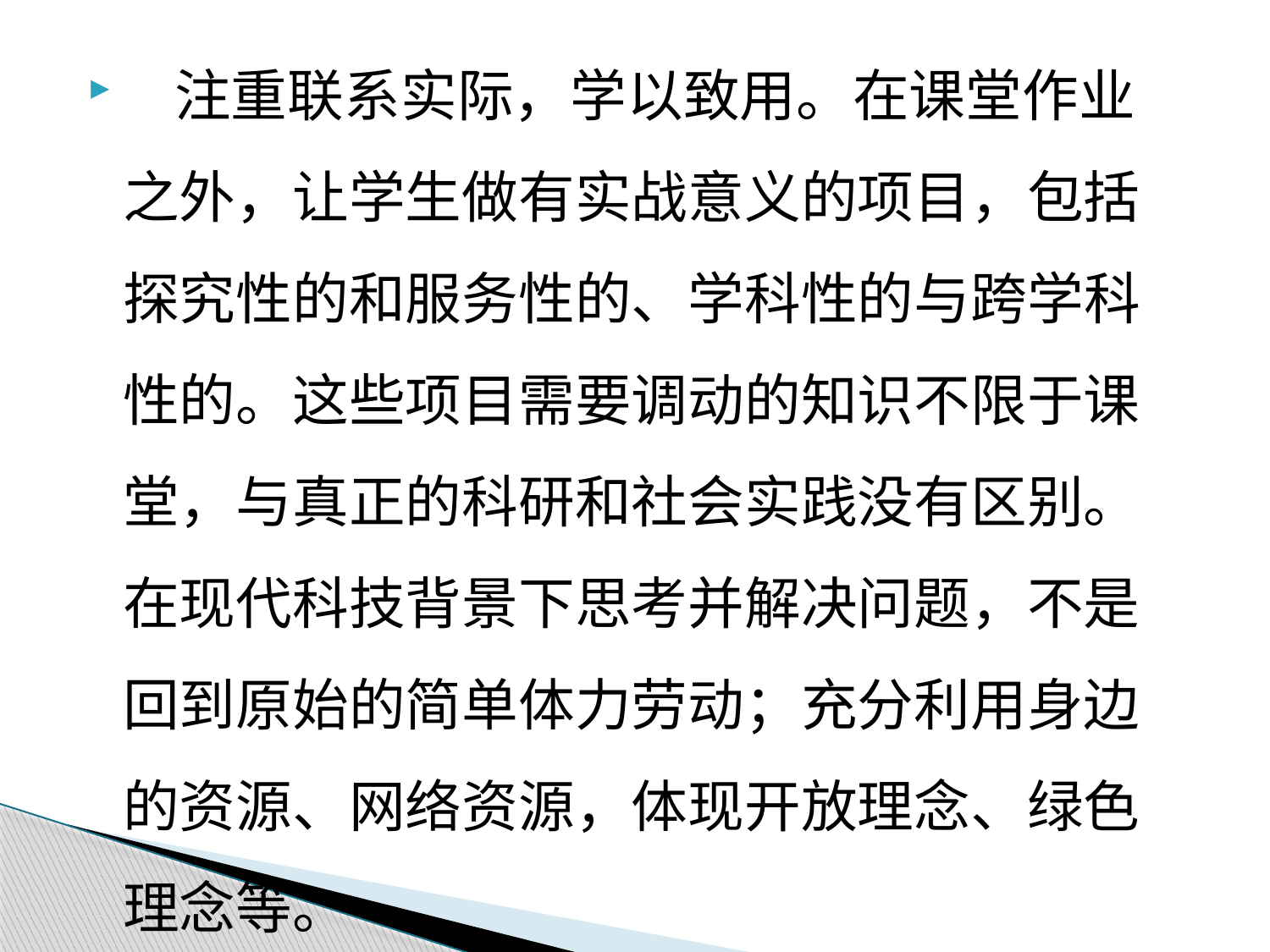

注重联系实际，学以致用。在课堂作业之外，让学生做有实战意义的项目，包括探究性的和服务性的、学科性的与跨学科性的。这些项目需要调动的知识不限于课堂，与真正的科研和社会实践没有区别。 在现代科技背景下思考并解决问题，不是回到原始的简单体力劳动；充分利用身边的资源、网络资源，体现开放理念、绿色理念等。
#